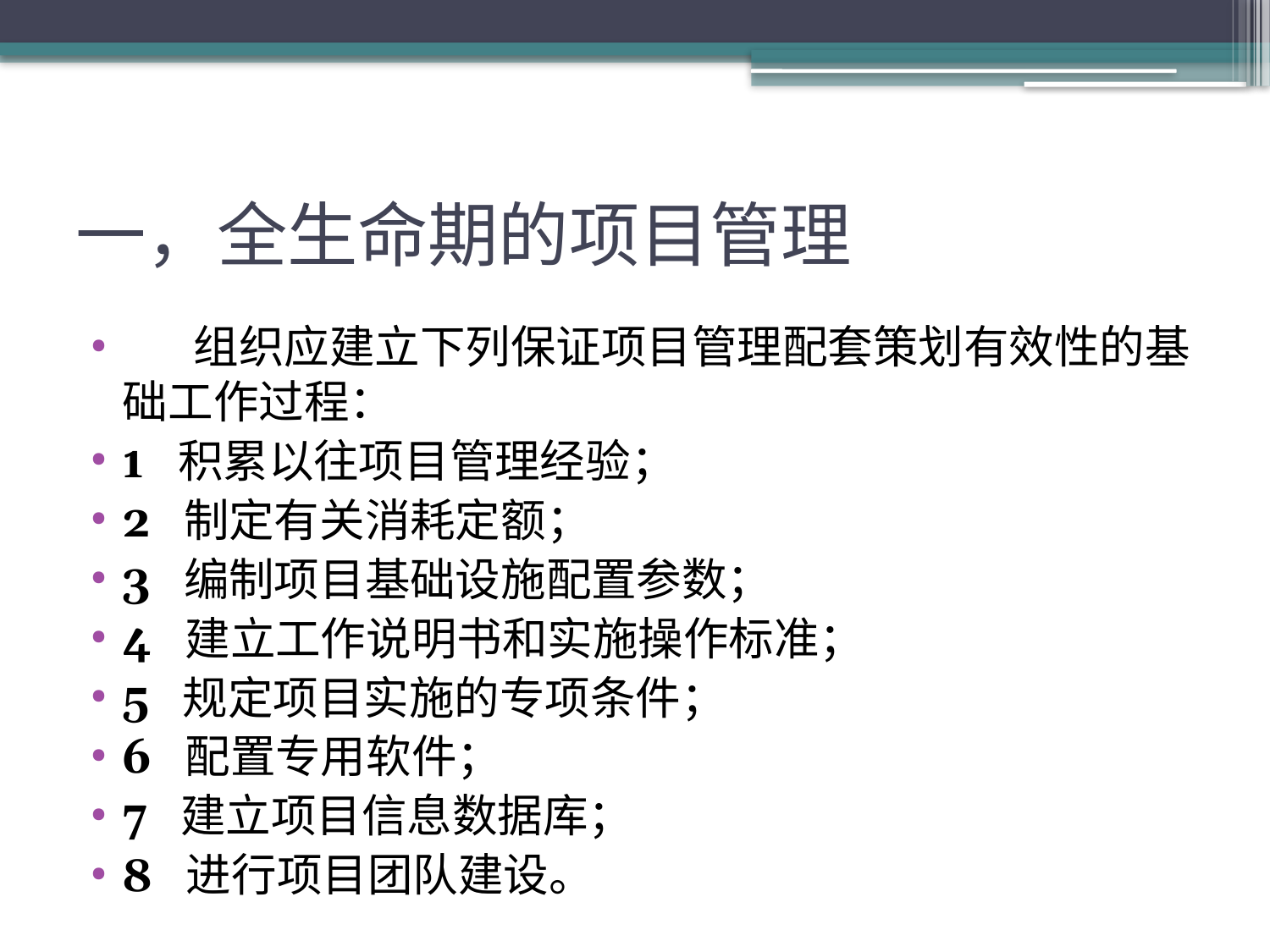

# 一，全生命期的项目管理
      组织应建立下列保证项目管理配套策划有效性的基础工作过程：
1  积累以往项目管理经验；
2  制定有关消耗定额；
3  编制项目基础设施配置参数；
4  建立工作说明书和实施操作标准；
5  规定项目实施的专项条件；
6  配置专用软件；
7  建立项目信息数据库；
8  进行项目团队建设。